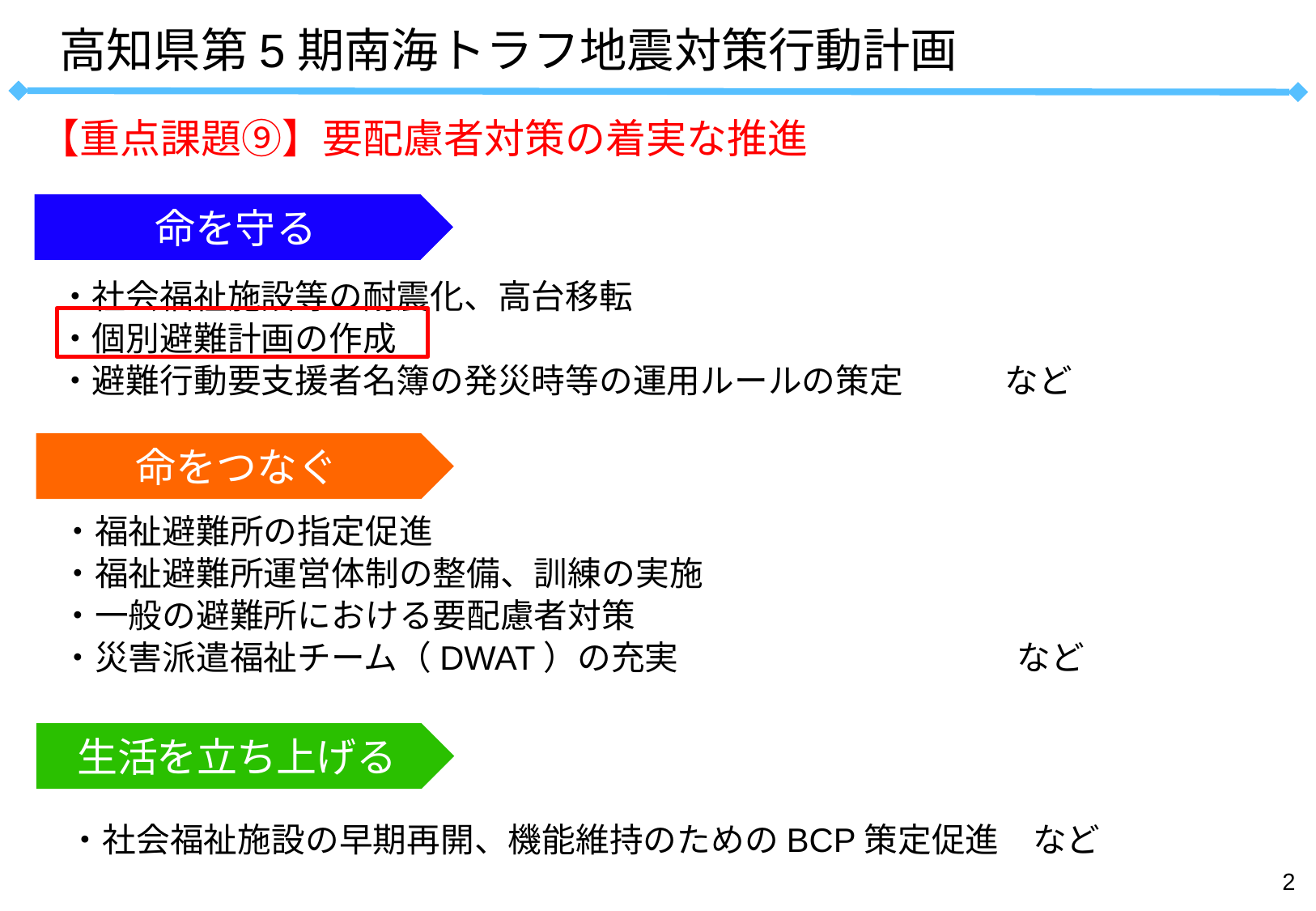

高知県第5期南海トラフ地震対策行動計画

【重点課題⑨】要配慮者対策の着実な推進
命を守る
・社会福祉施設等の耐震化、高台移転
・個別避難計画の作成
・避難行動要支援者名簿の発災時等の運用ルールの策定　　　など

命をつなぐ
・福祉避難所の指定促進
・福祉避難所運営体制の整備、訓練の実施
・一般の避難所における要配慮者対策
・災害派遣福祉チーム（DWAT）の充実　　　　　　　　　　など
生活を立ち上げる
・社会福祉施設の早期再開、機能維持のためのBCP策定促進　など
2